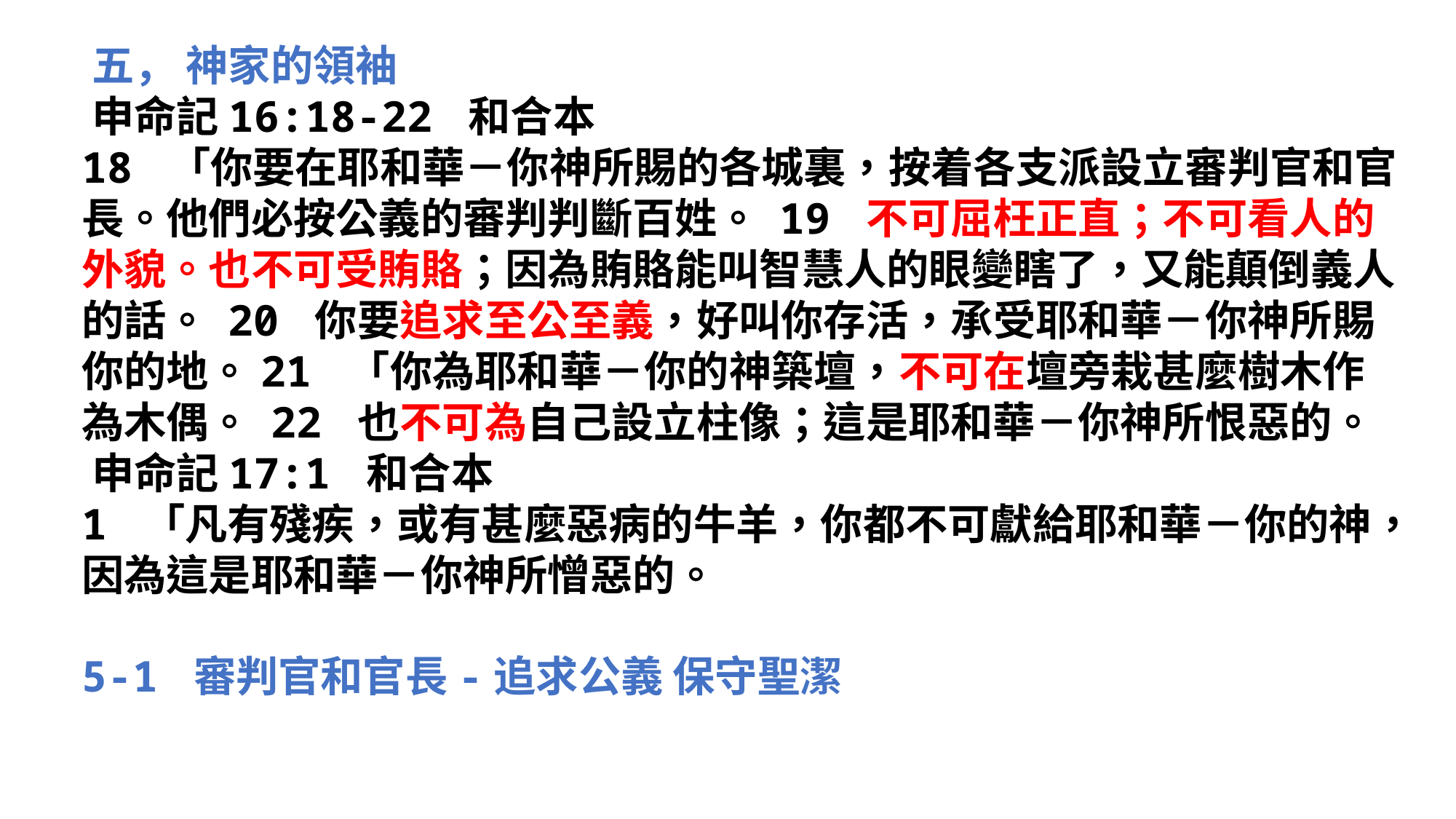

‪‪‪‪五， 神家的領袖‪‪‪‪‪‪‪
‪申命記‬16:18-22 和合本
18 「你要在耶和華－你神所賜的各城裏，按着各支派設立審判官和官長。他們必按公義的審判判斷百姓。 19 不可屈枉正直；不可看人的外貌。也不可受賄賂；因為賄賂能叫智慧人的眼變瞎了，又能顛倒義人的話。 20 你要追求至公至義，好叫你存活，承受耶和華－你神所賜你的地。21 「你為耶和華－你的神築壇，不可在壇旁栽甚麼樹木作為木偶。 22 也不可為自己設立柱像；這是耶和華－你神所恨惡的。
‪申命記‬17:1 和合本
1 「凡有殘疾，或有甚麼惡病的牛羊，你都不可獻給耶和華－你的神，因為這是耶和華－你神所憎惡的。

5-1 審判官和官長‪-追求公義 保守聖潔